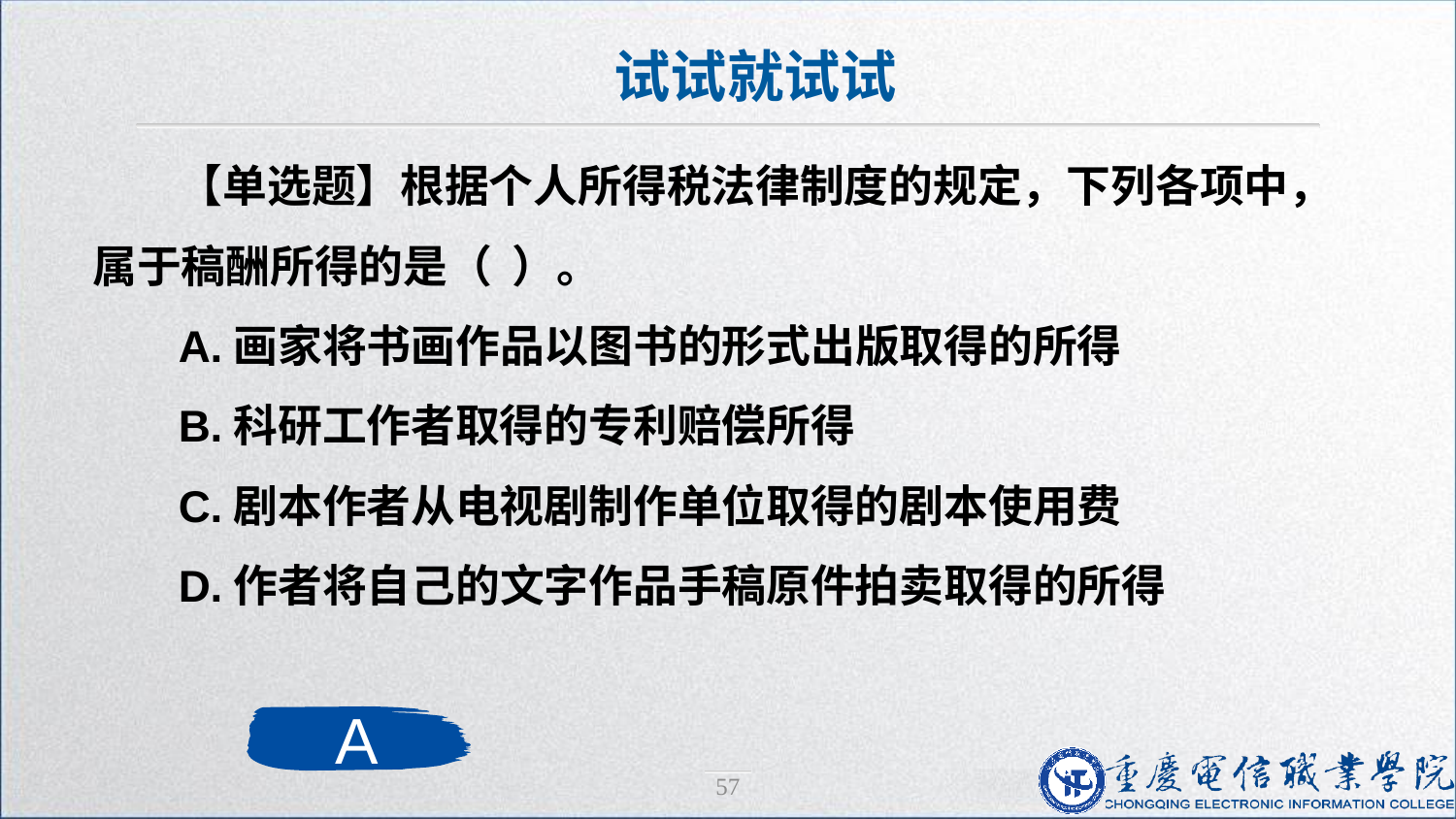

试试就试试
【单选题】根据个人所得税法律制度的规定，下列各项中，属于稿酬所得的是（  ）。
A.画家将书画作品以图书的形式出版取得的所得
B.科研工作者取得的专利赔偿所得
C.剧本作者从电视剧制作单位取得的剧本使用费
D.作者将自己的文字作品手稿原件拍卖取得的所得

A
57